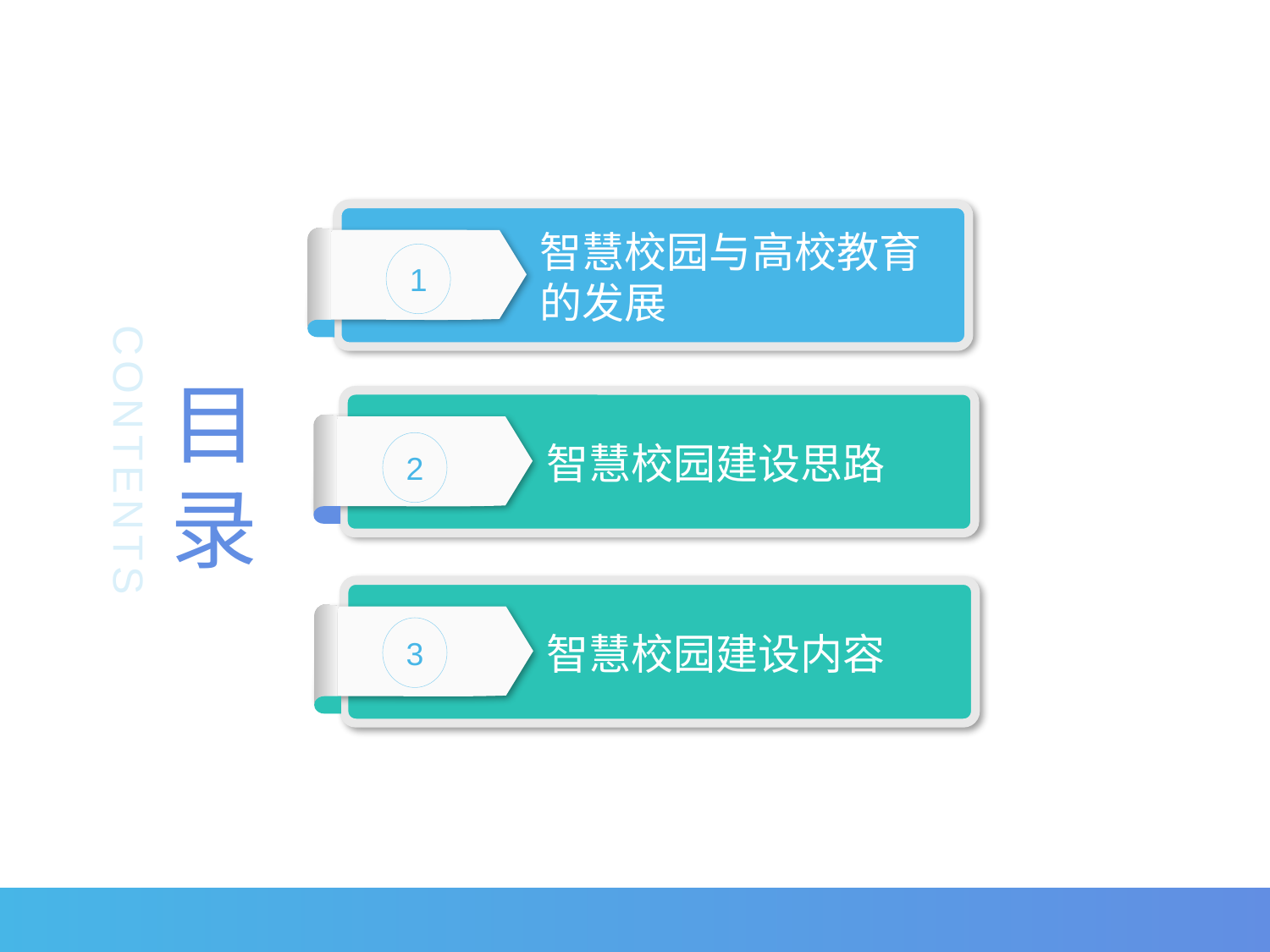

智慧校园与高校教育的发展

1
目
录

智慧校园建设思路

CONTENTS
2

智慧校园建设内容

3